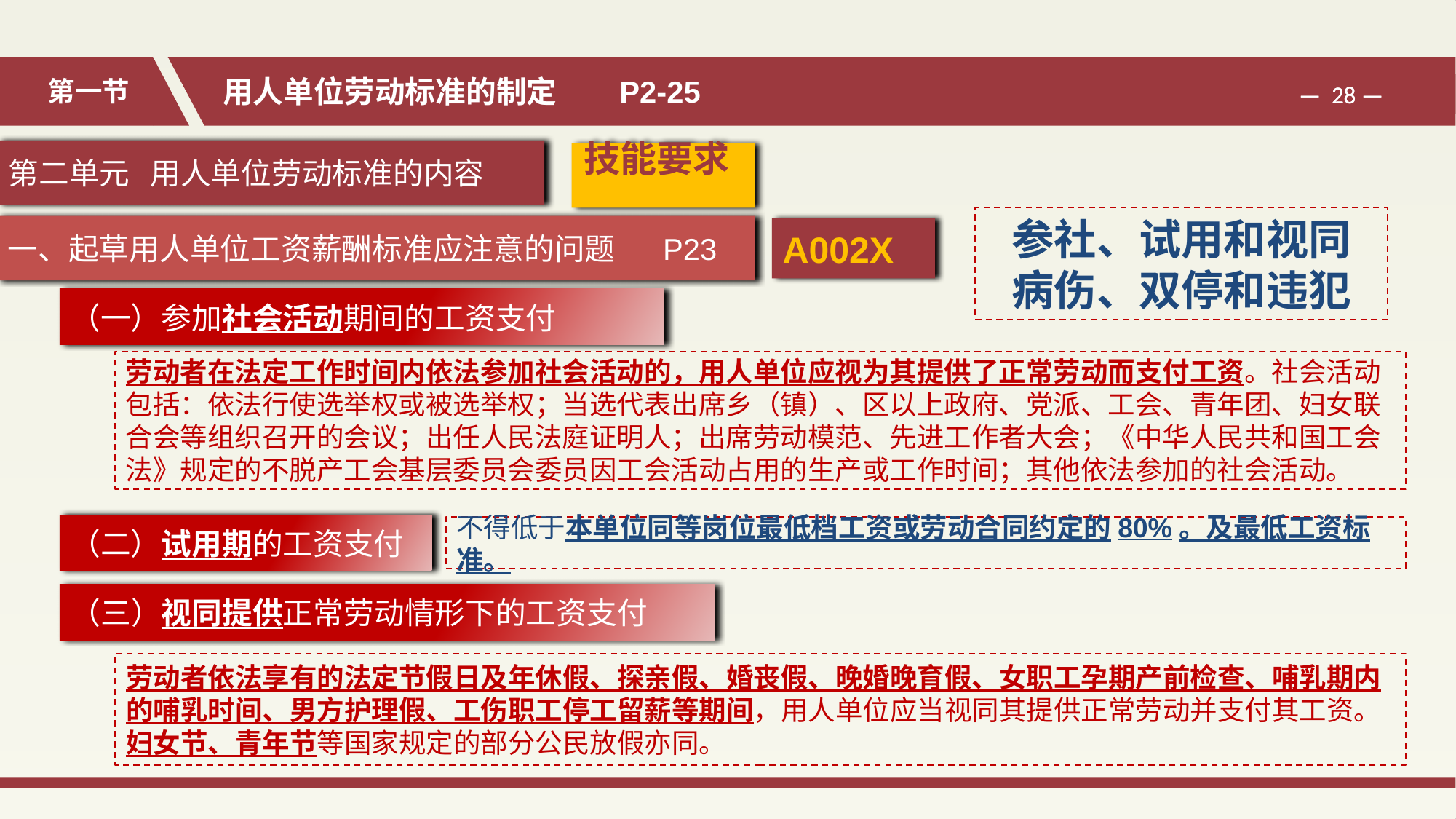

第二单元   用人单位劳动标准的内容
技能要求
参社、试用和视同
病伤、双停和违犯
一、起草用人单位工资薪酬标准应注意的问题      P23
A002X
（一）参加社会活动期间的工资支付
劳动者在法定工作时间内依法参加社会活动的，用人单位应视为其提供了正常劳动而支付工资。社会活动包括：依法行使选举权或被选举权；当选代表出席乡（镇）、区以上政府、党派、工会、青年团、妇女联合会等组织召开的会议；出任人民法庭证明人；出席劳动模范、先进工作者大会；《中华人民共和国工会法》规定的不脱产工会基层委员会委员因工会活动占用的生产或工作时间；其他依法参加的社会活动。
（二）试用期的工资支付
不得低于本单位同等岗位最低档工资或劳动合同约定的80%。及最低工资标准。
（三）视同提供正常劳动情形下的工资支付
劳动者依法享有的法定节假日及年休假、探亲假、婚丧假、晚婚晚育假、女职工孕期产前检查、哺乳期内的哺乳时间、男方护理假、工伤职工停工留薪等期间，用人单位应当视同其提供正常劳动并支付其工资。妇女节、青年节等国家规定的部分公民放假亦同。